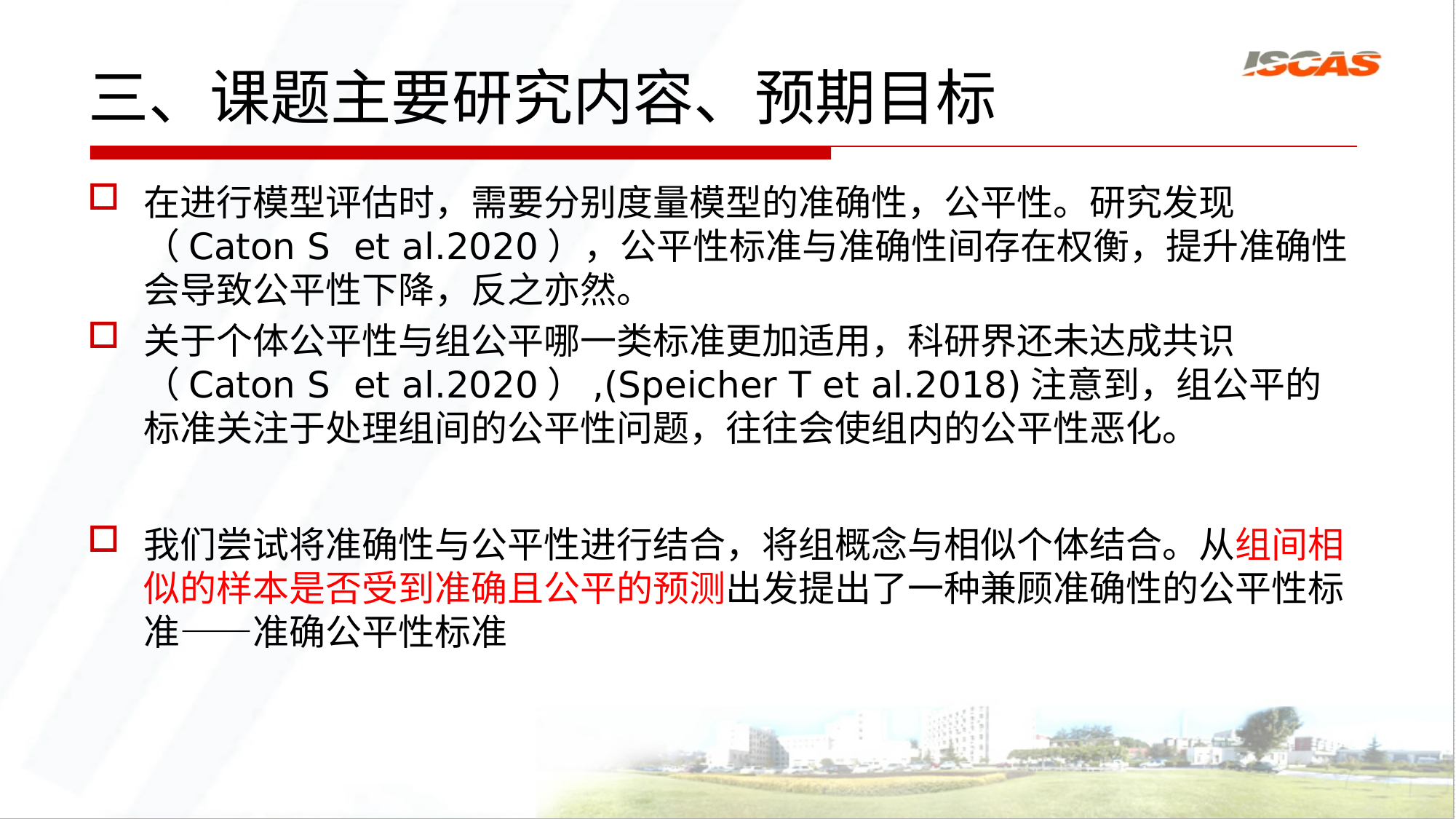

# 三、课题主要研究内容、预期目标
在进行模型评估时，需要分别度量模型的准确性，公平性。研究发现（Caton S  et al.2020），公平性标准与准确性间存在权衡，提升准确性会导致公平性下降，反之亦然。
关于个体公平性与组公平哪一类标准更加适用，科研界还未达成共识（Caton S  et al.2020）,(Speicher T et al.2018)注意到，组公平的标准关注于处理组间的公平性问题，往往会使组内的公平性恶化。

我们尝试将准确性与公平性进行结合，将组概念与相似个体结合。从组间相似的样本是否受到准确且公平的预测出发提出了一种兼顾准确性的公平性标准——准确公平性标准